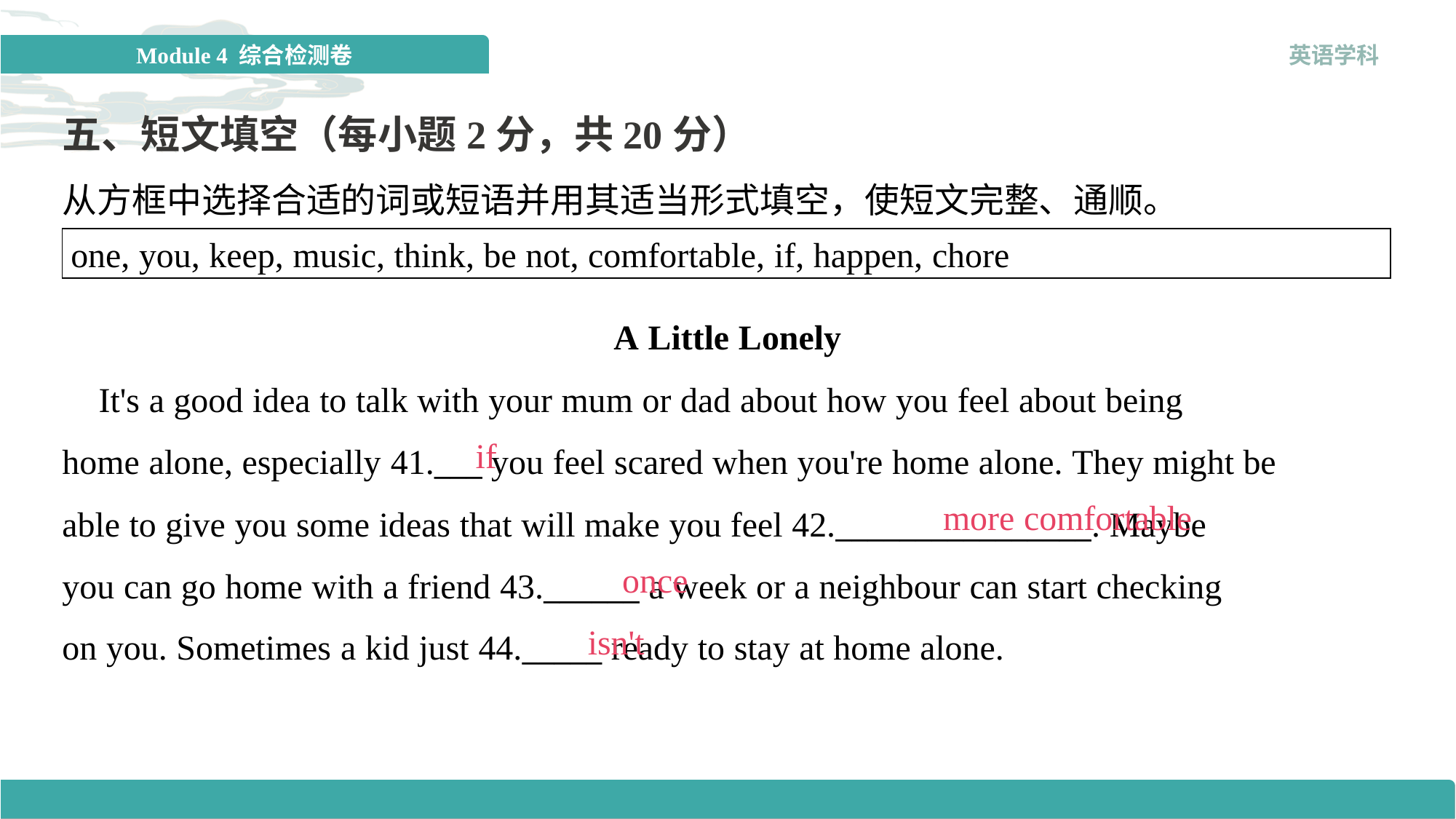

五、短文填空（每小题2分，共20分）
从方框中选择合适的词或短语并用其适当形式填空，使短文完整、通顺。
| one, you, keep, music, think, be not, comfortable, if, happen, chore |
| --- |
A Little Lonely
    It's a good idea to talk with your mum or dad about how you feel about being
home alone, especially 41.___ you feel scared when you're home alone. They might be
able to give you some ideas that will make you feel 42.________________. Maybe
you can go home with a friend 43.______ a week or a neighbour can start checking
on you. Sometimes a kid just 44._____ ready to stay at home alone.
if
more comfortable
once
isn't